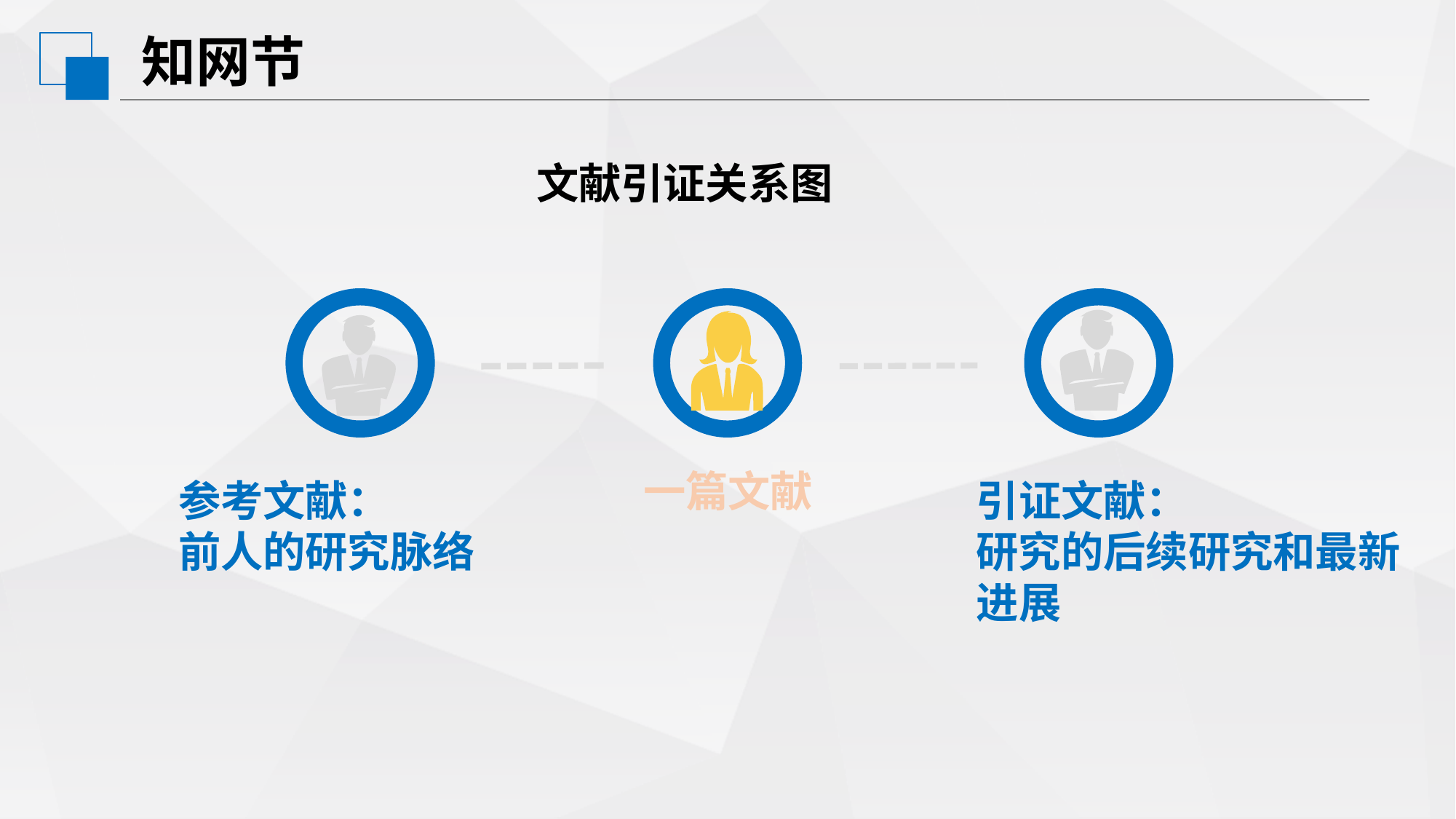

知网节
文献引证关系图

参考文献：
前人的研究脉络
引证文献：
研究的后续研究和最新进展
一篇文献